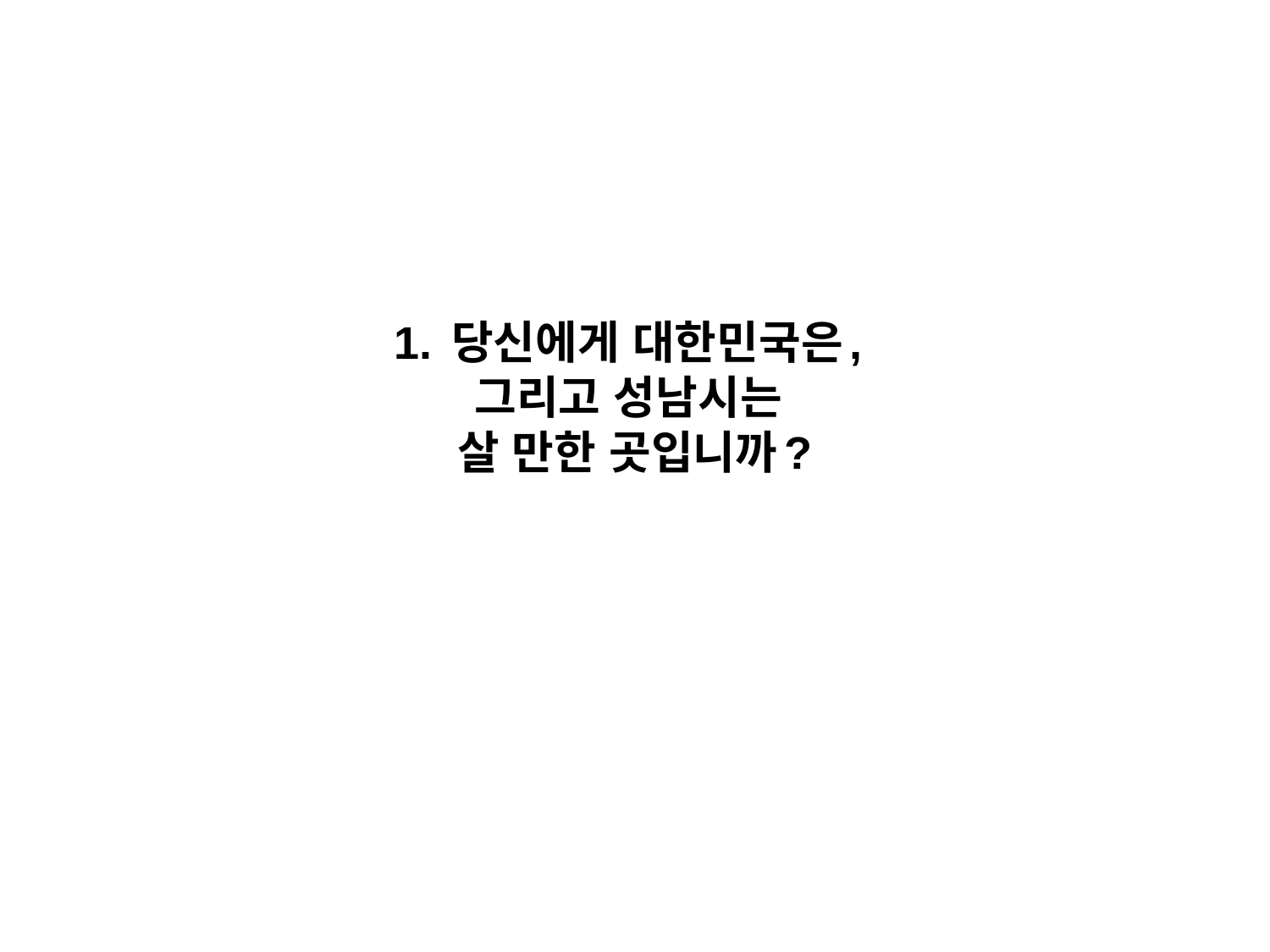

# 1. 당신에게 대한민국은, 그리고 성남시는 살 만한 곳입니까?